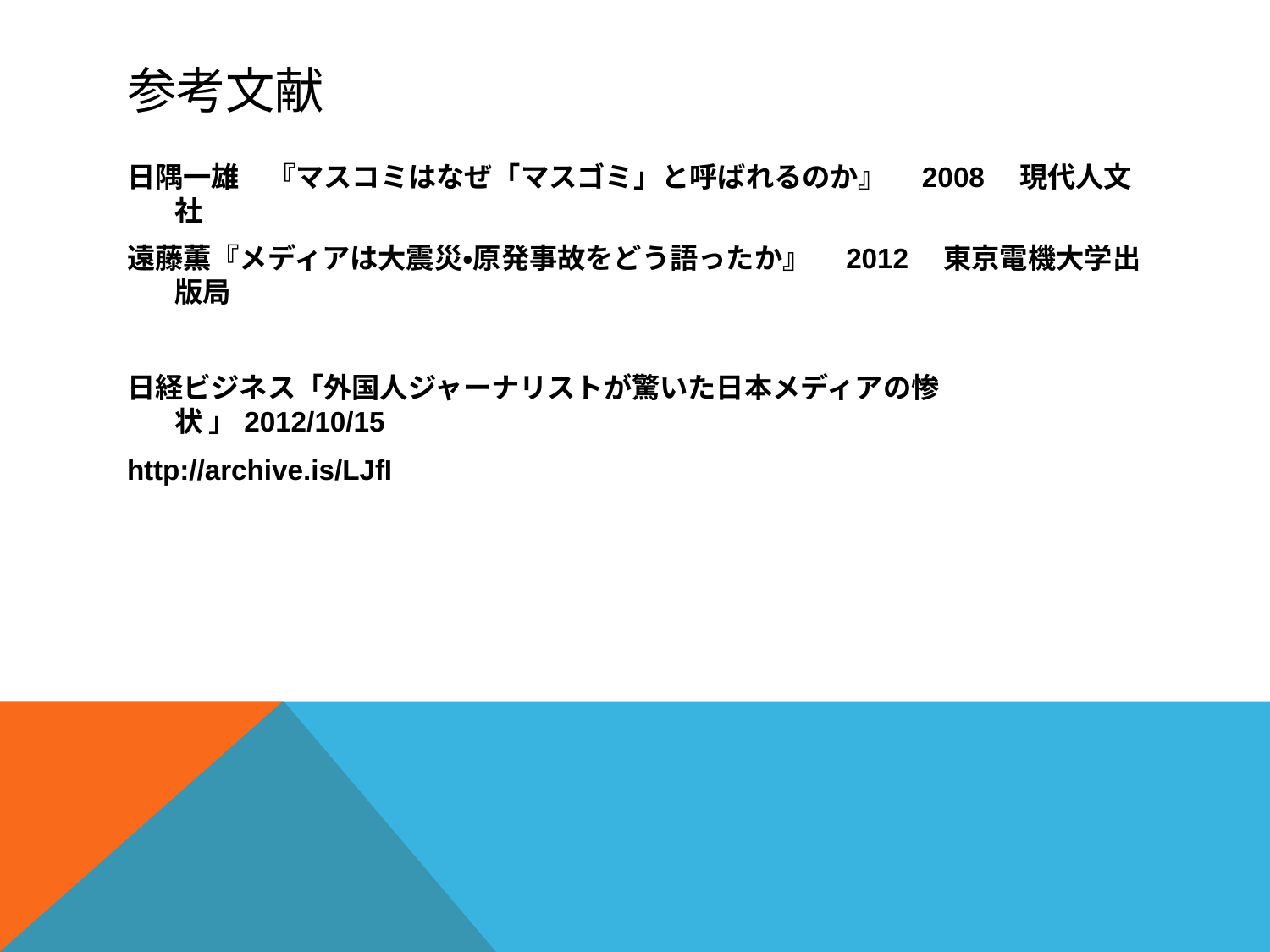

# 参考文献
日隅一雄　『マスコミはなぜ「マスゴミ」と呼ばれるのか』　2008　現代人文社
遠藤薫『メディアは大震災・原発事故をどう語ったか』　2012　東京電機大学出版局

日経ビジネス「外国人ジャーナリストが驚いた日本メディアの惨状 」2012/10/15
http://archive.is/LJfI